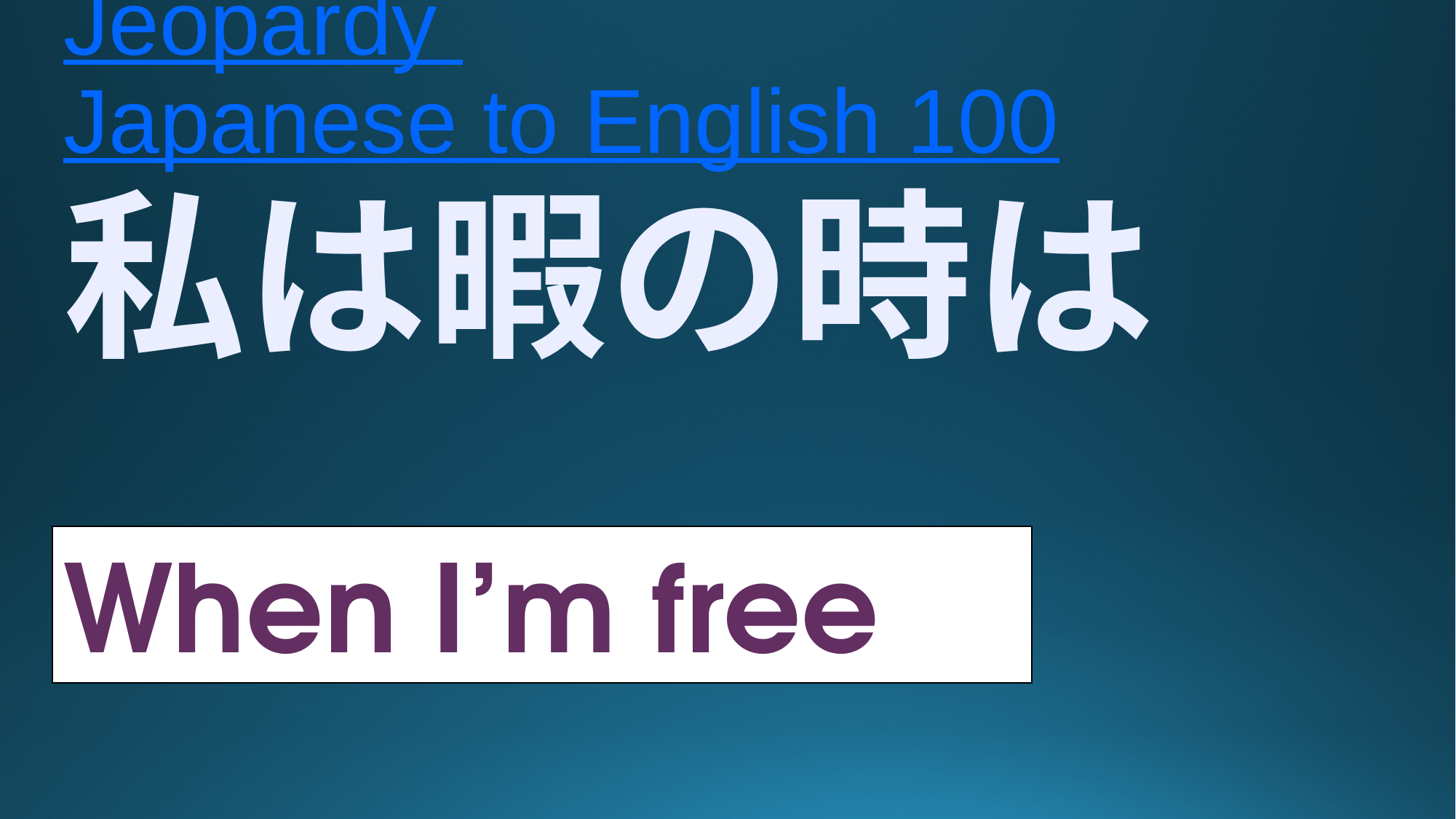

# Jeopardy Japanese to English 100
私は暇の時は
When I’m free